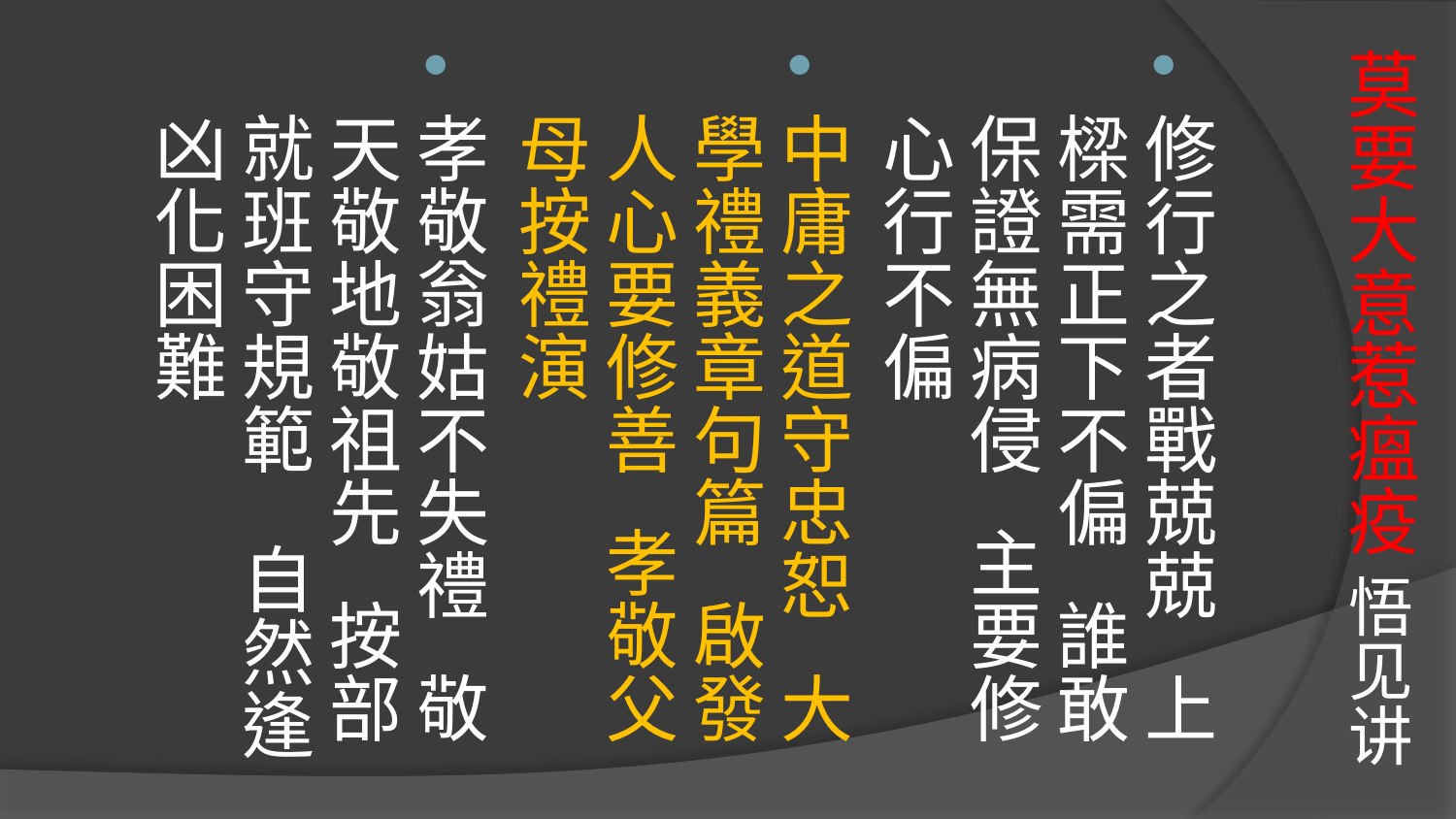

# 莫要大意惹瘟疫 悟见讲
修行之者戰兢兢   上樑需正下不偏   誰敢保證無病侵   主要修心行不偏
中庸之道守忠恕   大學禮義章句篇   啟發人心要修善   孝敬父母按禮演
孝敬翁姑不失禮   敬天敬地敬祖先   按部就班守規範    自然逢凶化困難